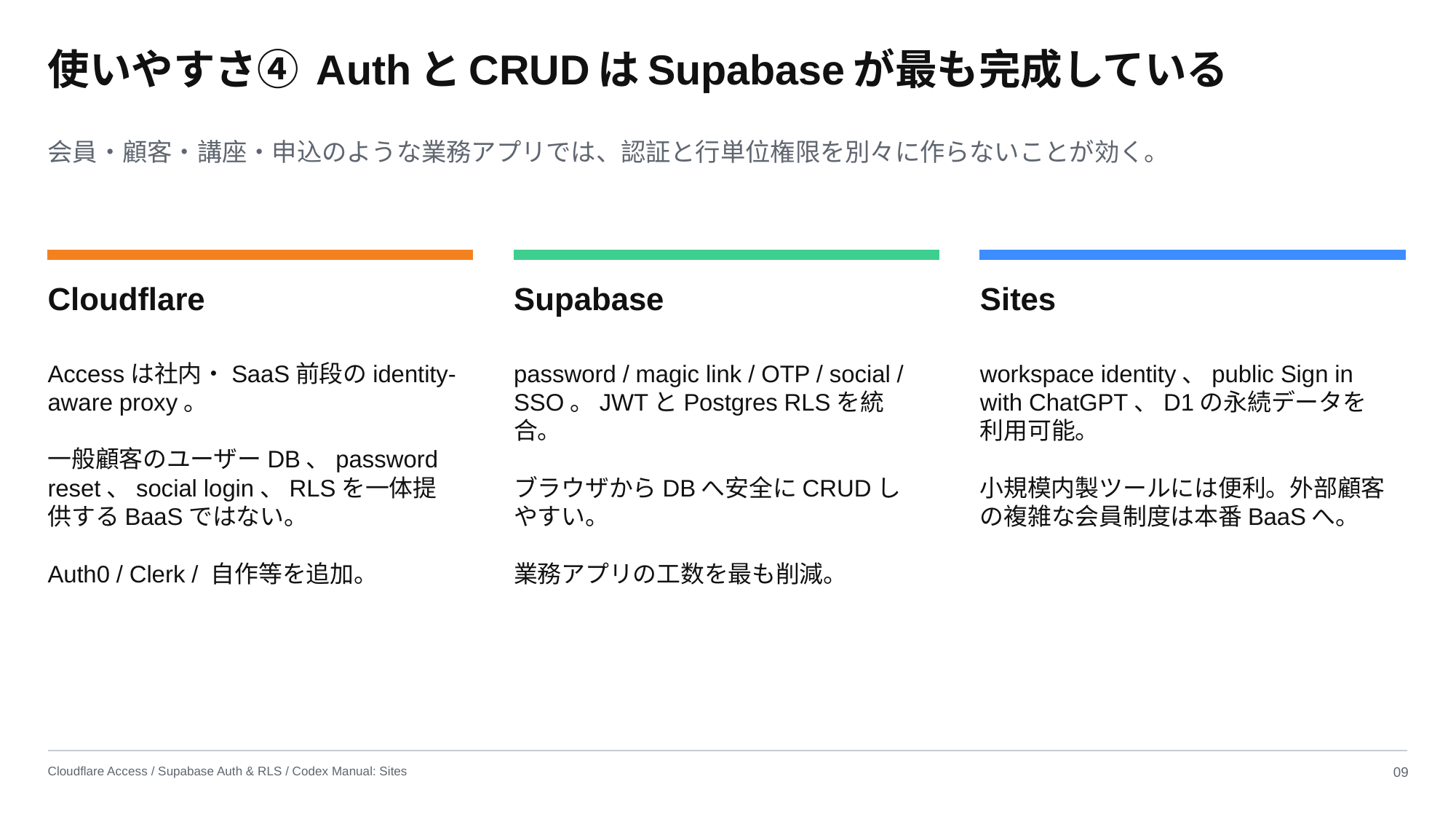

使いやすさ④ AuthとCRUDはSupabaseが最も完成している
会員・顧客・講座・申込のような業務アプリでは、認証と行単位権限を別々に作らないことが効く。

Cloudflare
Supabase
Sites
Accessは社内・SaaS前段のidentity-aware proxy。

一般顧客のユーザーDB、password reset、social login、RLSを一体提供するBaaSではない。

Auth0 / Clerk / 自作等を追加。
password / magic link / OTP / social / SSO。JWTとPostgres RLSを統合。

ブラウザからDBへ安全にCRUDしやすい。

業務アプリの工数を最も削減。
workspace identity、public Sign in with ChatGPT、D1の永続データを利用可能。

小規模内製ツールには便利。外部顧客の複雑な会員制度は本番BaaSへ。
Cloudflare Access / Supabase Auth & RLS / Codex Manual: Sites
09